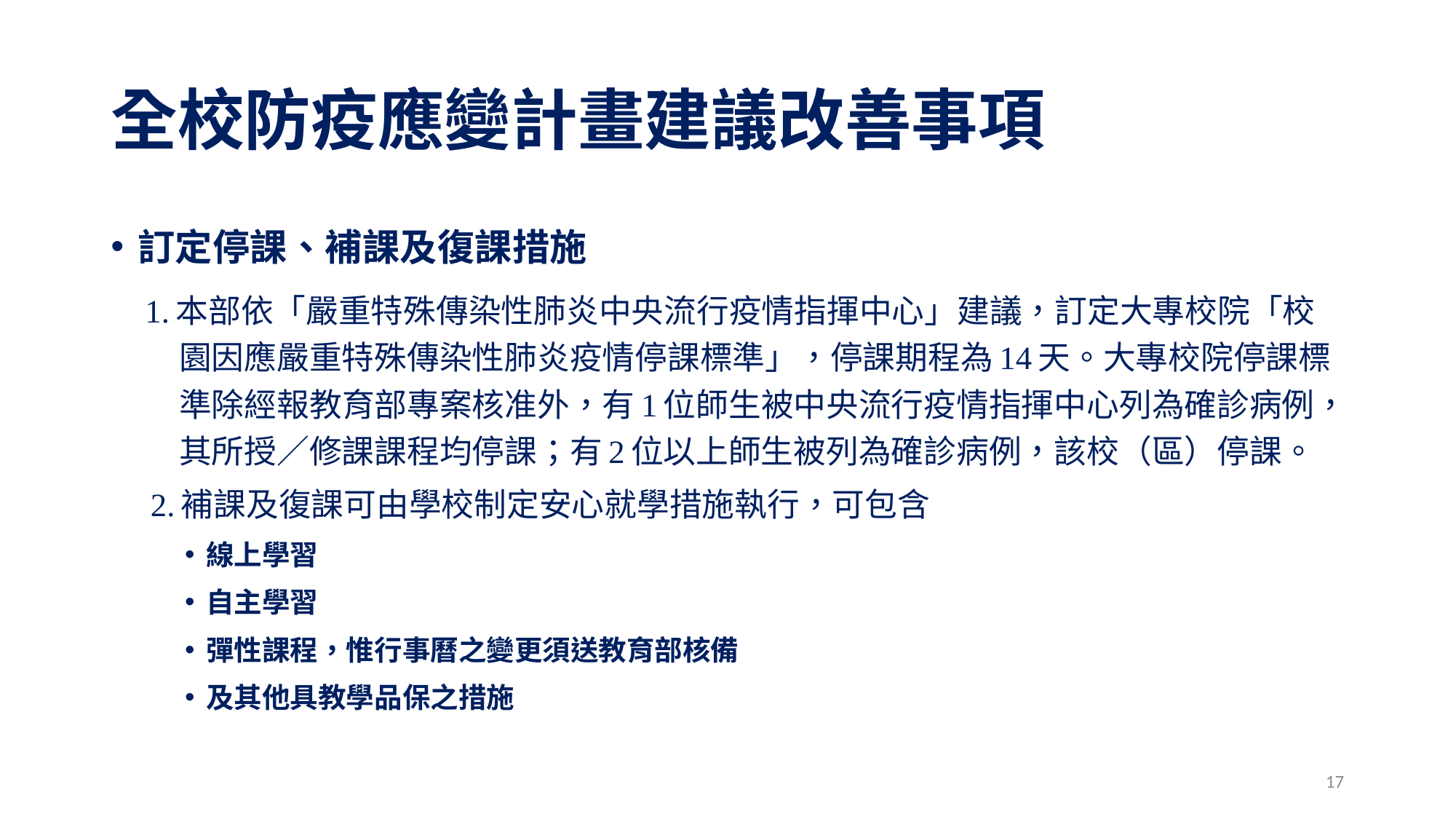

# 全校防疫應變計畫建議改善事項
訂定停課、補課及復課措施
1.本部依「嚴重特殊傳染性肺炎中央流行疫情指揮中心」建議，訂定大專校院「校園因應嚴重特殊傳染性肺炎疫情停課標準」，停課期程為14天。大專校院停課標準除經報教育部專案核准外，有1位師生被中央流行疫情指揮中心列為確診病例，其所授／修課課程均停課；有2位以上師生被列為確診病例，該校（區）停課。
 2.補課及復課可由學校制定安心就學措施執行，可包含
線上學習
自主學習
彈性課程，惟行事曆之變更須送教育部核備
及其他具教學品保之措施

17